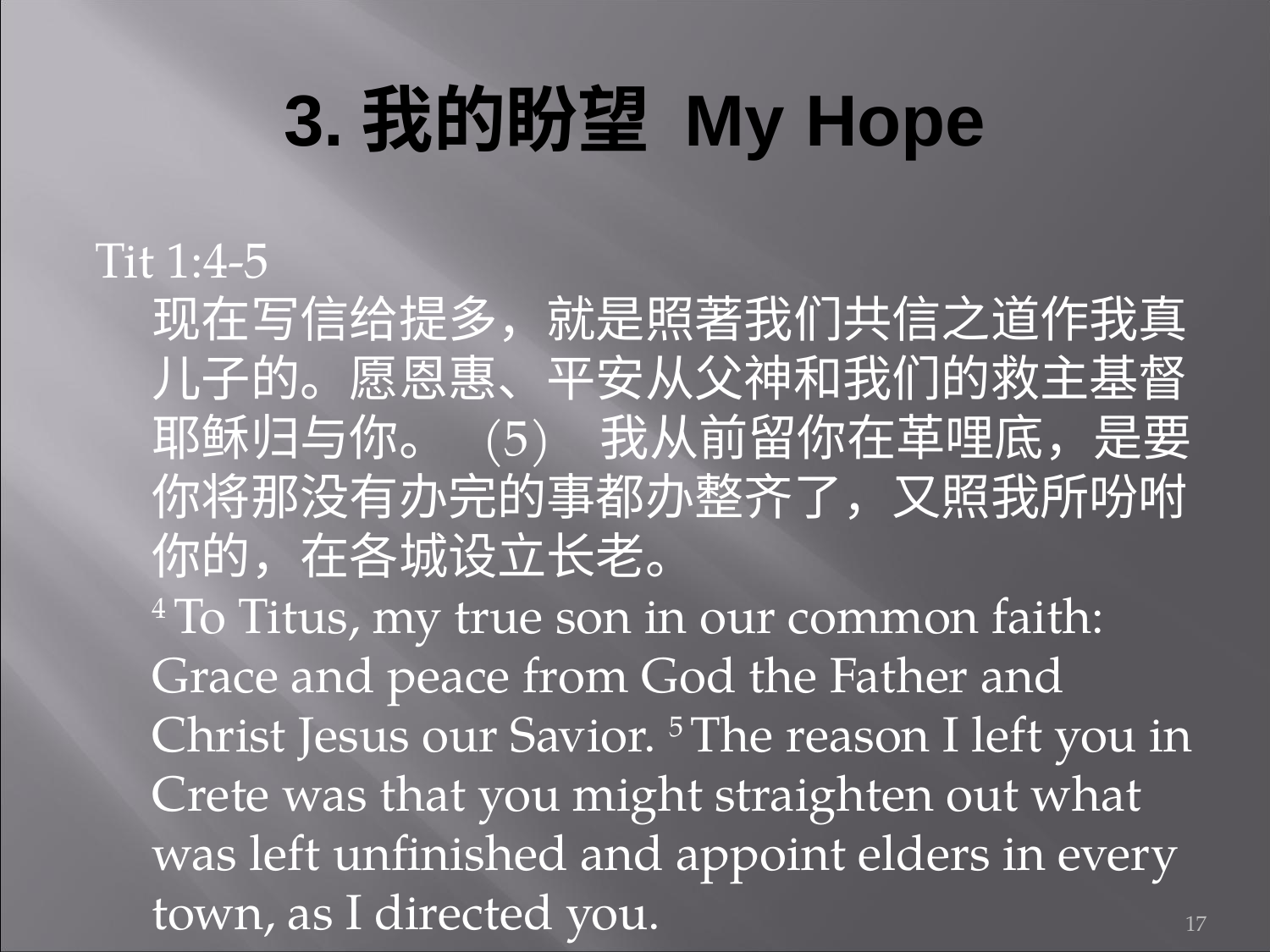

# 3.我的盼望 My Hope
Tit 1:4-5
现在写信给提多，就是照著我们共信之道作我真儿子的。愿恩惠、平安从父神和我们的救主基督耶稣归与你。  (5)   我从前留你在革哩底，是要你将那没有办完的事都办整齐了，又照我所吩咐你的，在各城设立长老。
4 To Titus, my true son in our common faith: Grace and peace from God the Father and Christ Jesus our Savior. 5 The reason I left you in Crete was that you might straighten out what was left unfinished and appoint elders in every town, as I directed you.
17